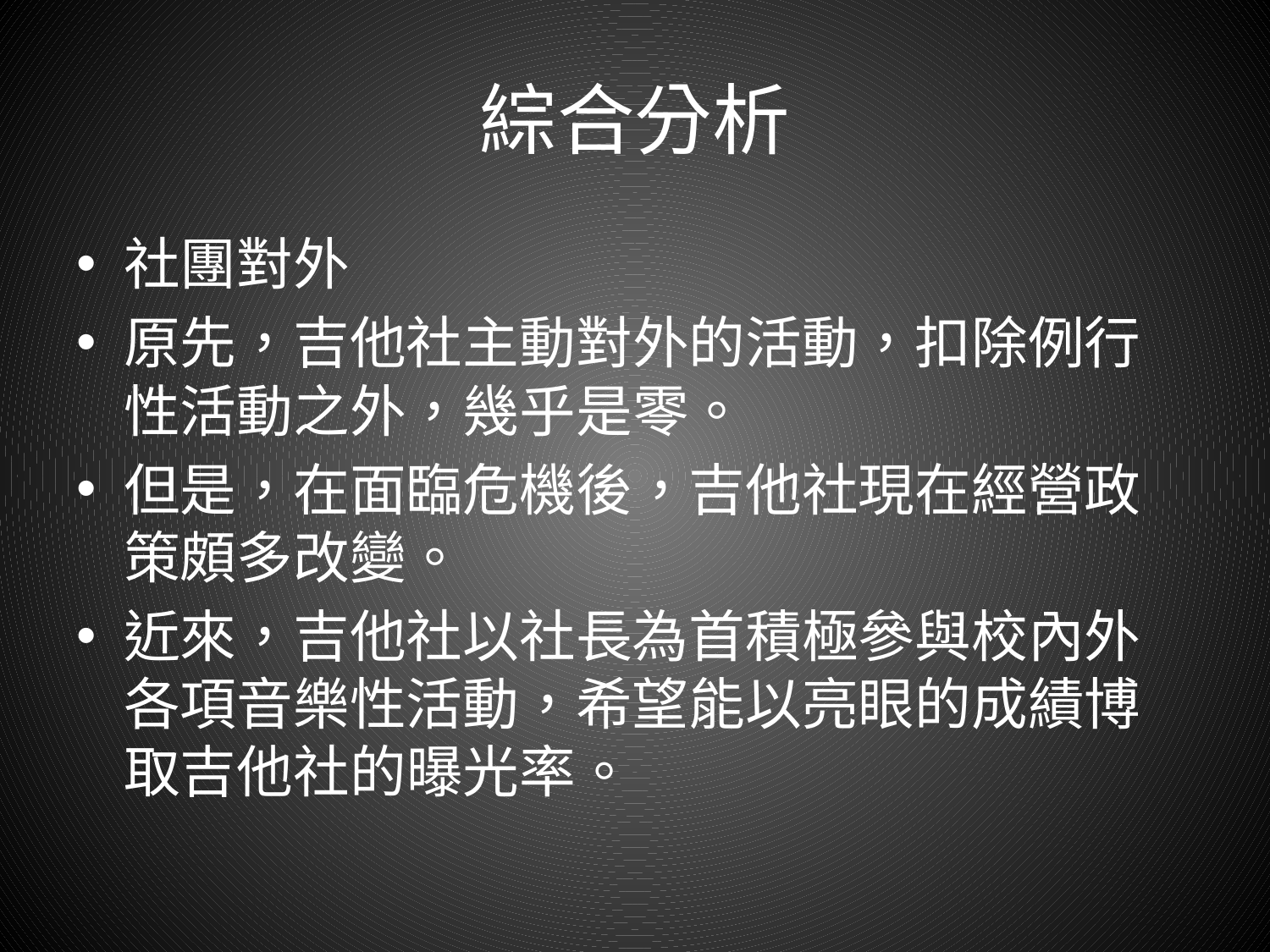

# 綜合分析
社團對外
原先，吉他社主動對外的活動，扣除例行性活動之外，幾乎是零。
但是，在面臨危機後，吉他社現在經營政策頗多改變。
近來，吉他社以社長為首積極參與校內外各項音樂性活動，希望能以亮眼的成績博取吉他社的曝光率。